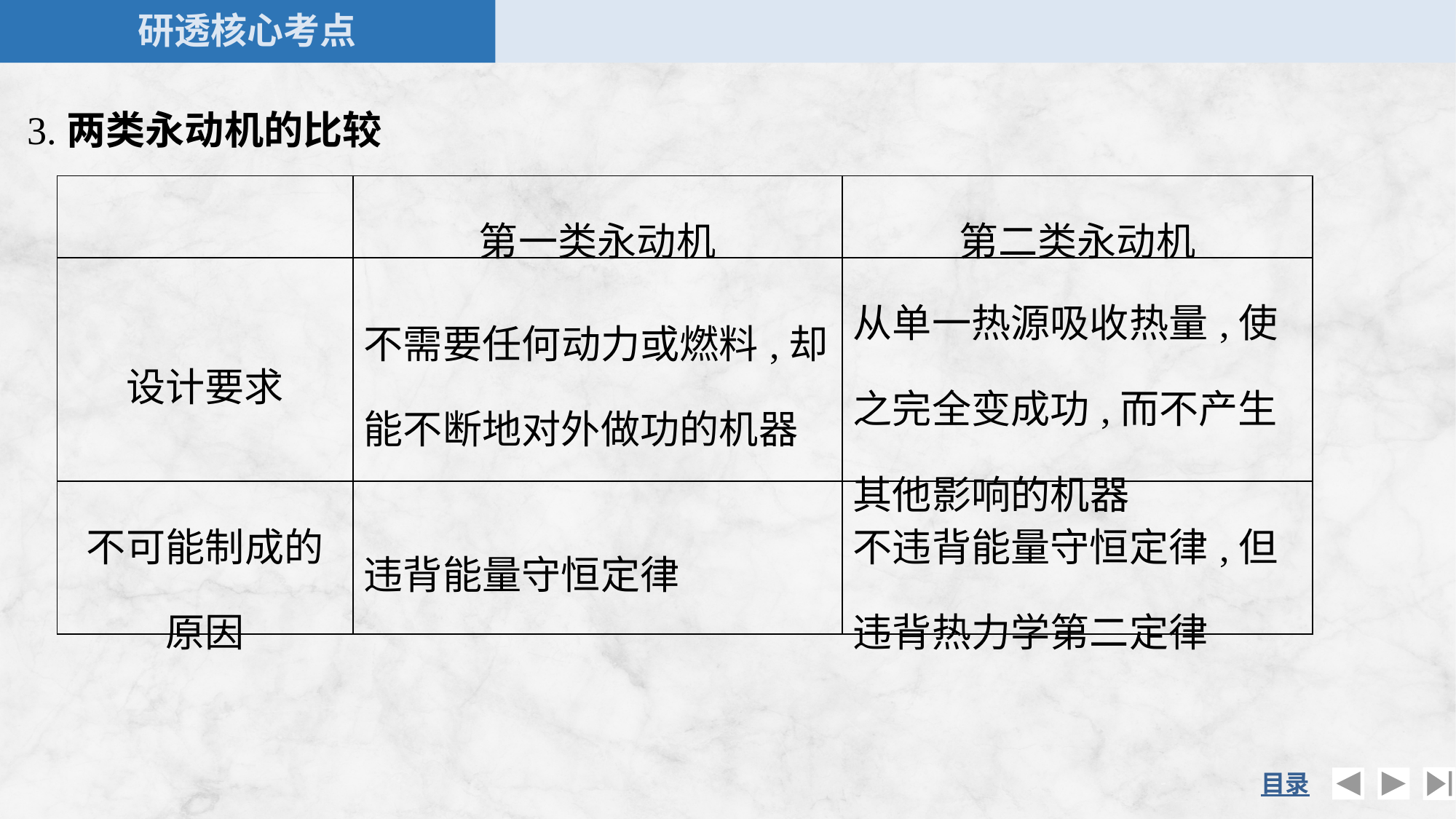

3.两类永动机的比较
|  | 第一类永动机 | 第二类永动机 |
| --- | --- | --- |
| 设计要求 | 不需要任何动力或燃料,却能不断地对外做功的机器 | 从单一热源吸收热量,使之完全变成功,而不产生其他影响的机器 |
| 不可能制成的原因 | 违背能量守恒定律 | 不违背能量守恒定律,但违背热力学第二定律 |